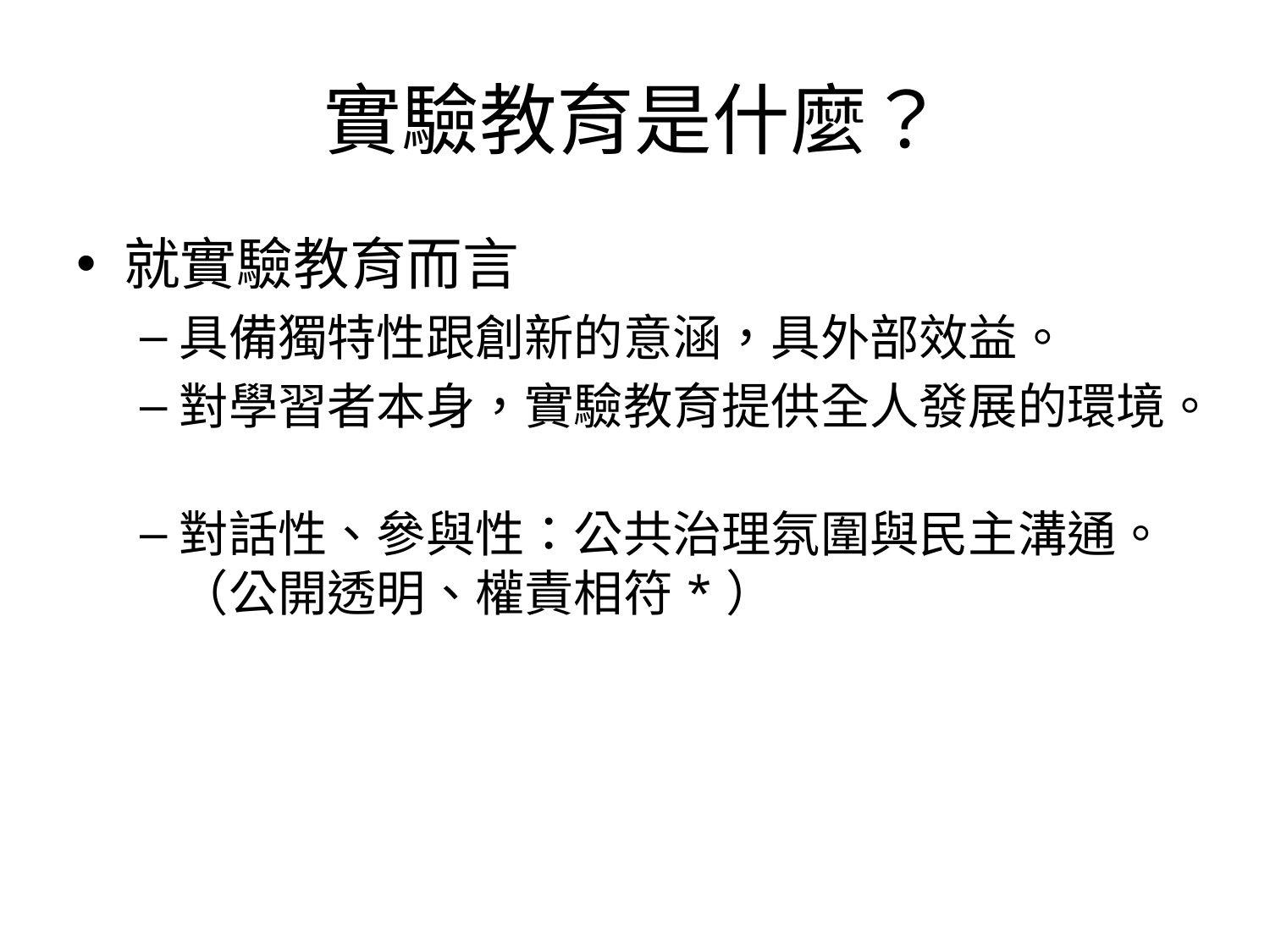

# 實驗教育是什麼？
就實驗教育而言
具備獨特性跟創新的意涵，具外部效益。
對學習者本身，實驗教育提供全人發展的環境。
對話性、參與性​：公共治理氛圍與民主溝通。（公開透明、權責相符*）